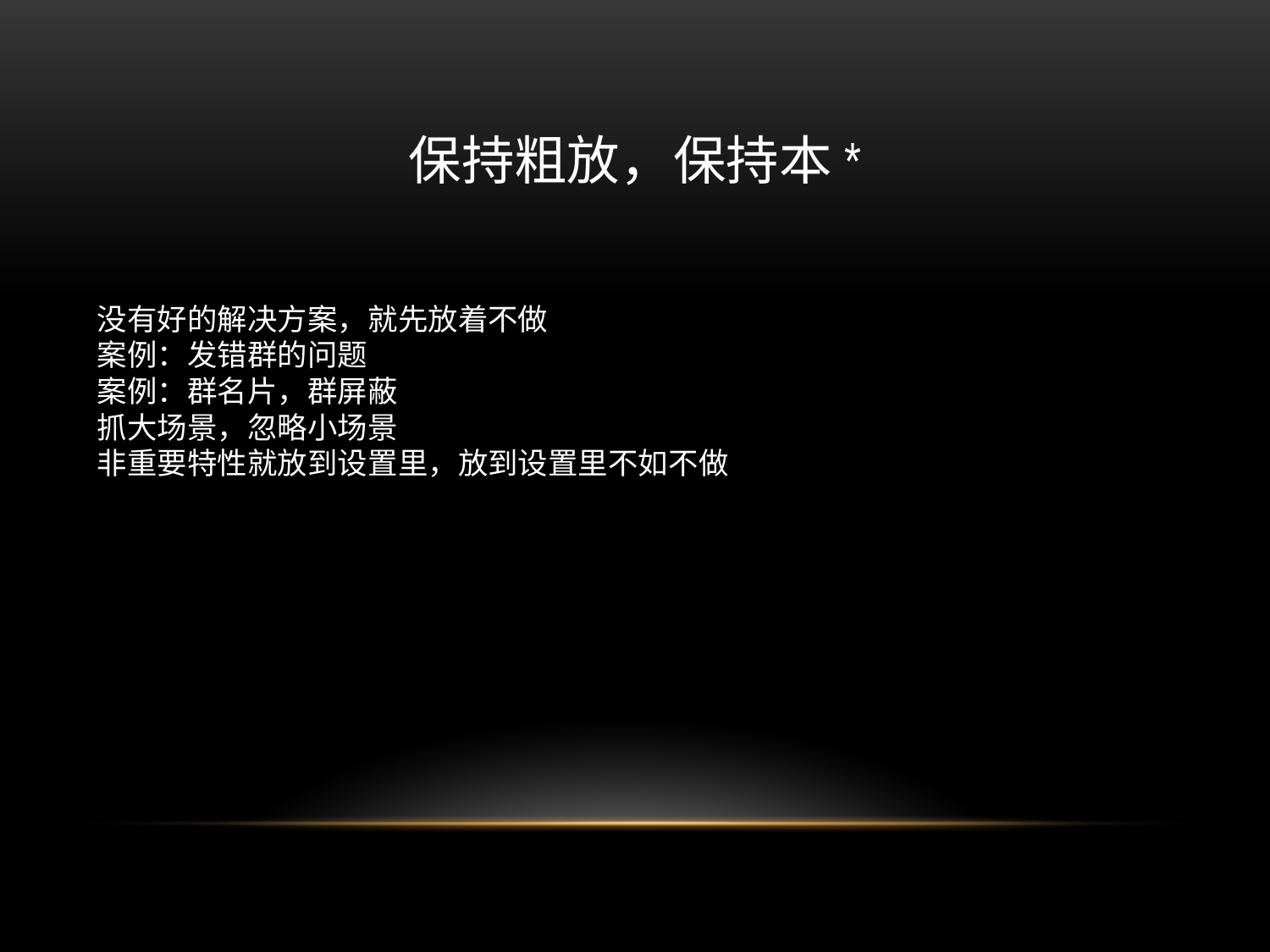

# 保持粗放，保持本*

没有好的解决方案，就先放着不做
案例：发错群的问题
案例：群名片，群屏蔽
抓大场景，忽略小场景
非重要特性就放到设置里，放到设置里不如不做